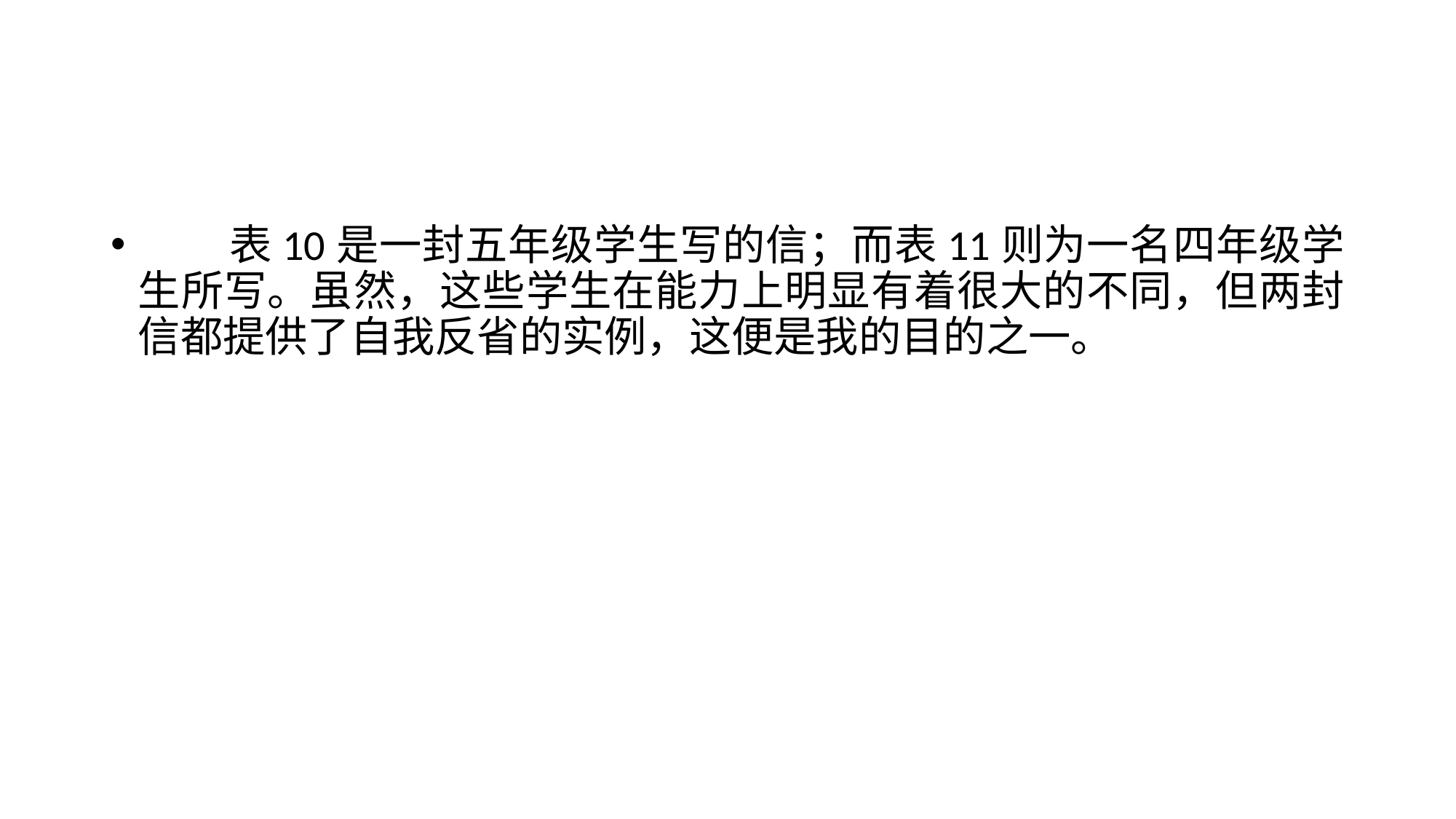

表10是一封五年级学生写的信；而表11则为一名四年级学生所写。虽然，这些学生在能力上明显有着很大的不同，但两封信都提供了自我反省的实例，这便是我的目的之一。